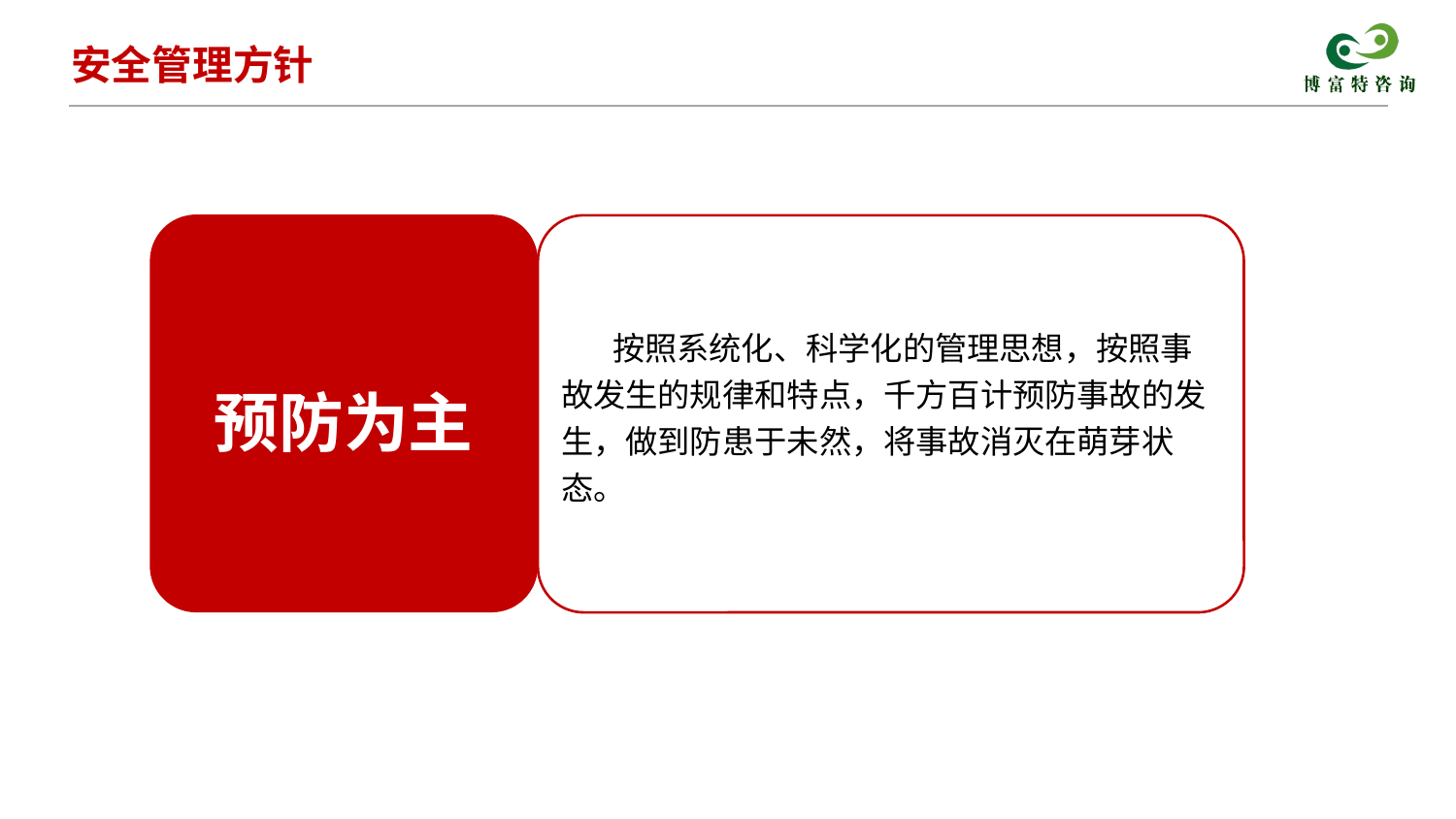

安全管理方针
预防为主
      按照系统化、科学化的管理思想，按照事故发生的规律和特点，千方百计预防事故的发生，做到防患于未然，将事故消灭在萌芽状态。